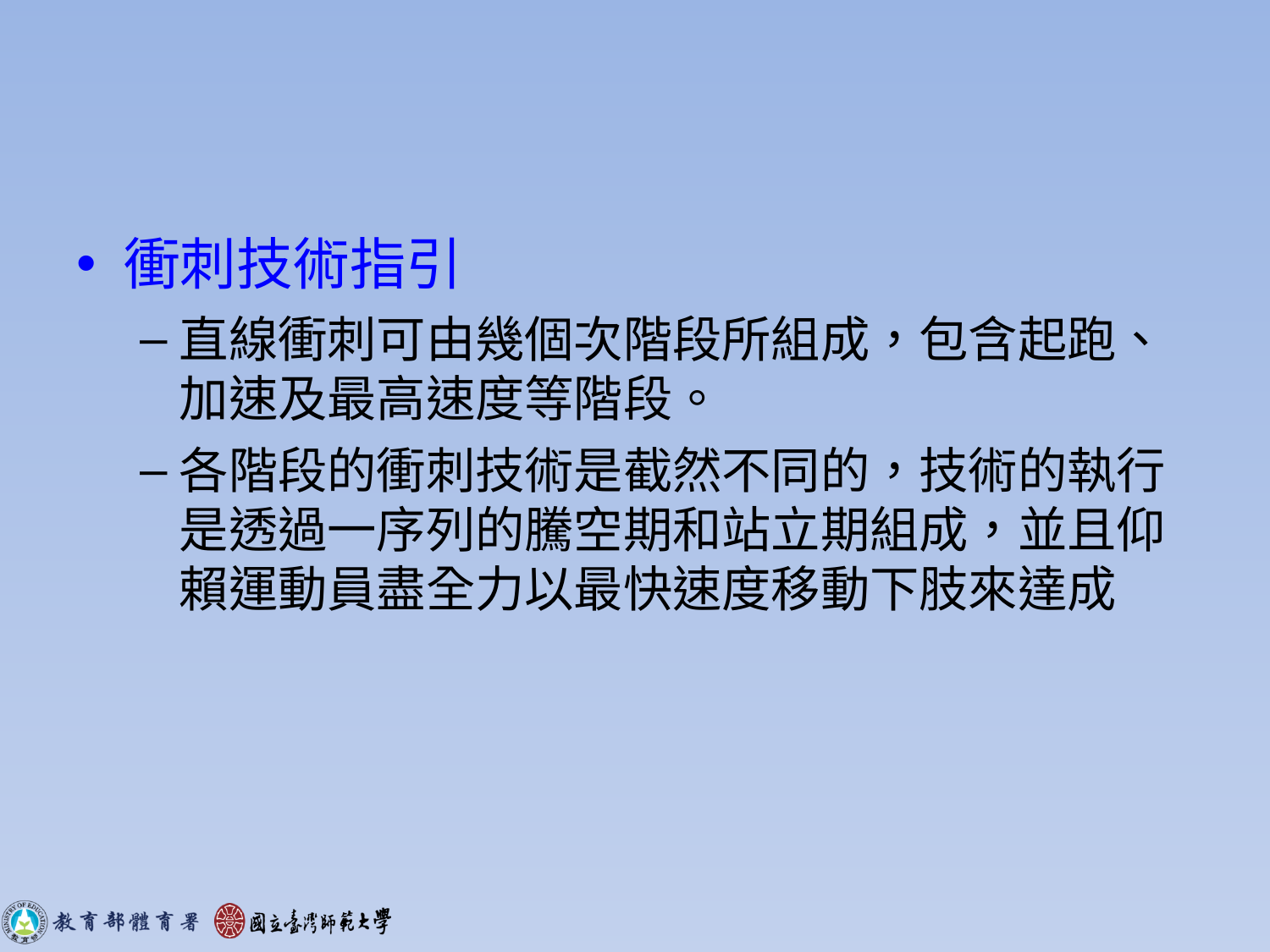

衝刺技術指引
直線衝刺可由幾個次階段所組成，包含起跑、加速及最高速度等階段。
各階段的衝刺技術是截然不同的，技術的執行是透過一序列的騰空期和站立期組成，並且仰賴運動員盡全力以最快速度移動下肢來達成